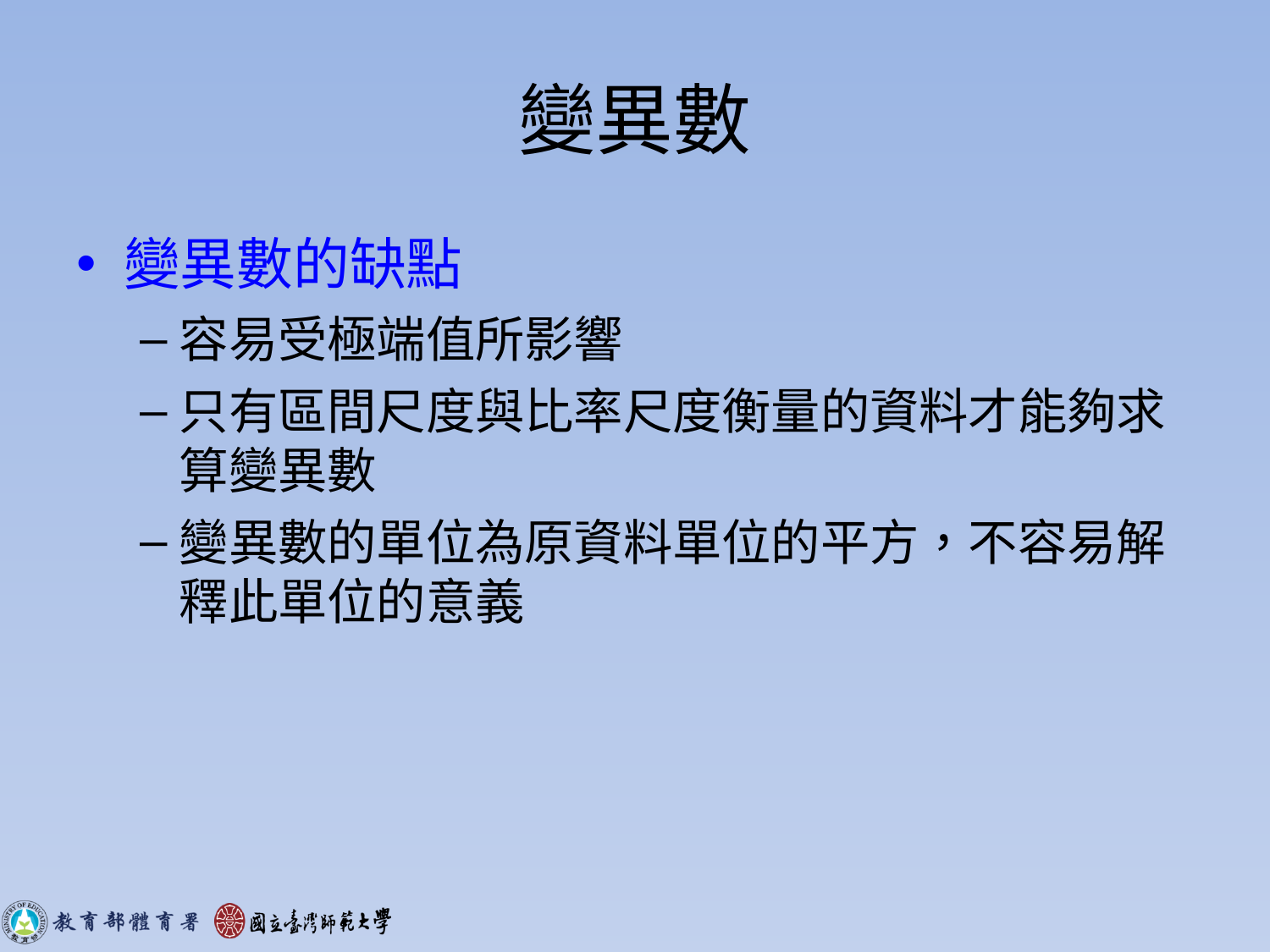

# 變異數
變異數的缺點
容易受極端值所影響
只有區間尺度與比率尺度衡量的資料才能夠求算變異數
變異數的單位為原資料單位的平方，不容易解釋此單位的意義